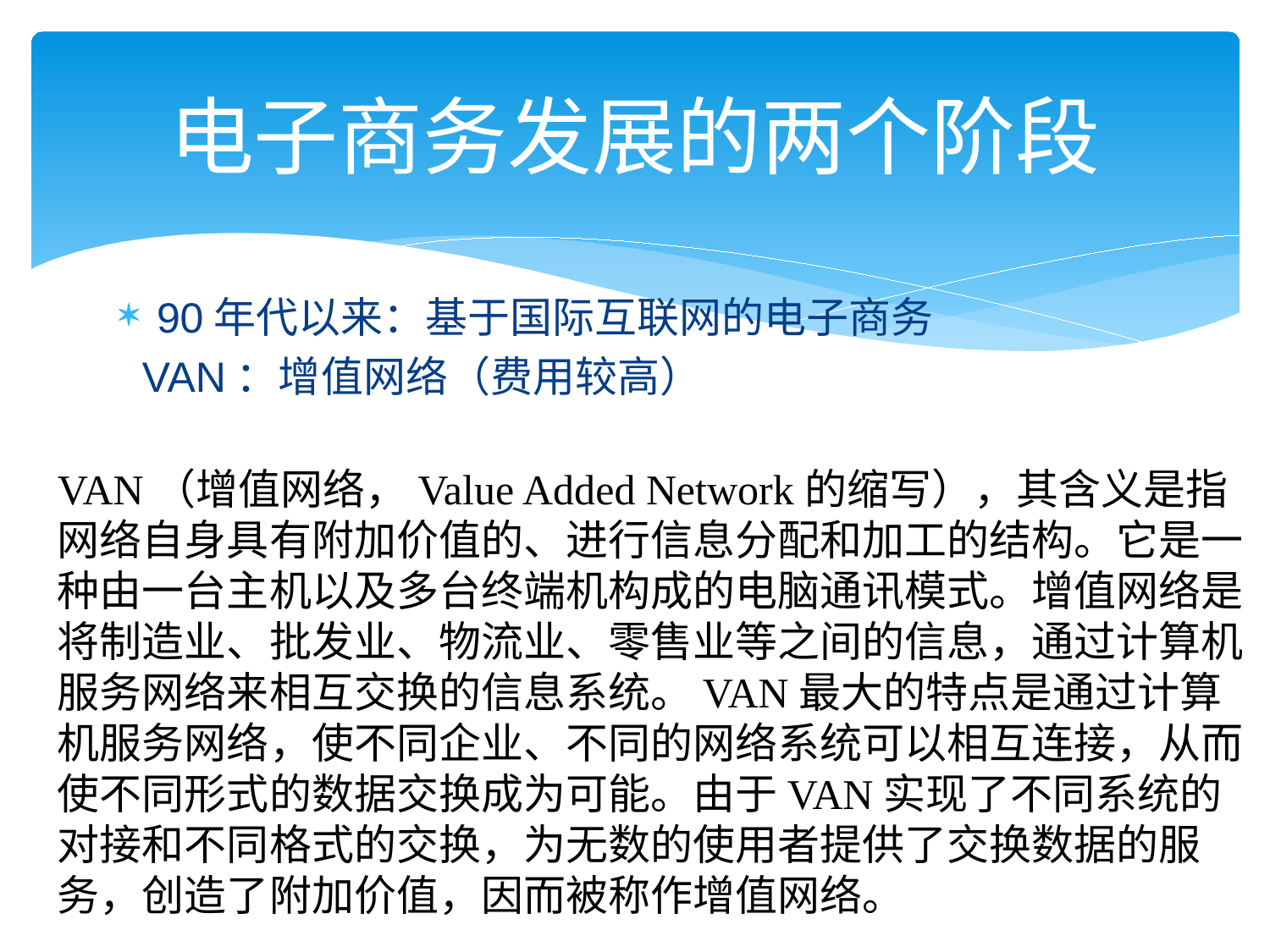

# 电子商务发展的两个阶段
90年代以来：基于国际互联网的电子商务
  VAN：增值网络（费用较高）

VAN（增值网络，Value Added Network的缩写），其含义是指网络自身具有附加价值的、进行信息分配和加工的结构。它是一种由一台主机以及多台终端机构成的电脑通讯模式。增值网络是将制造业、批发业、物流业、零售业等之间的信息，通过计算机服务网络来相互交换的信息系统。VAN最大的特点是通过计算机服务网络，使不同企业、不同的网络系统可以相互连接，从而使不同形式的数据交换成为可能。由于VAN实现了不同系统的对接和不同格式的交换，为无数的使用者提供了交换数据的服务，创造了附加价值，因而被称作增值网络。